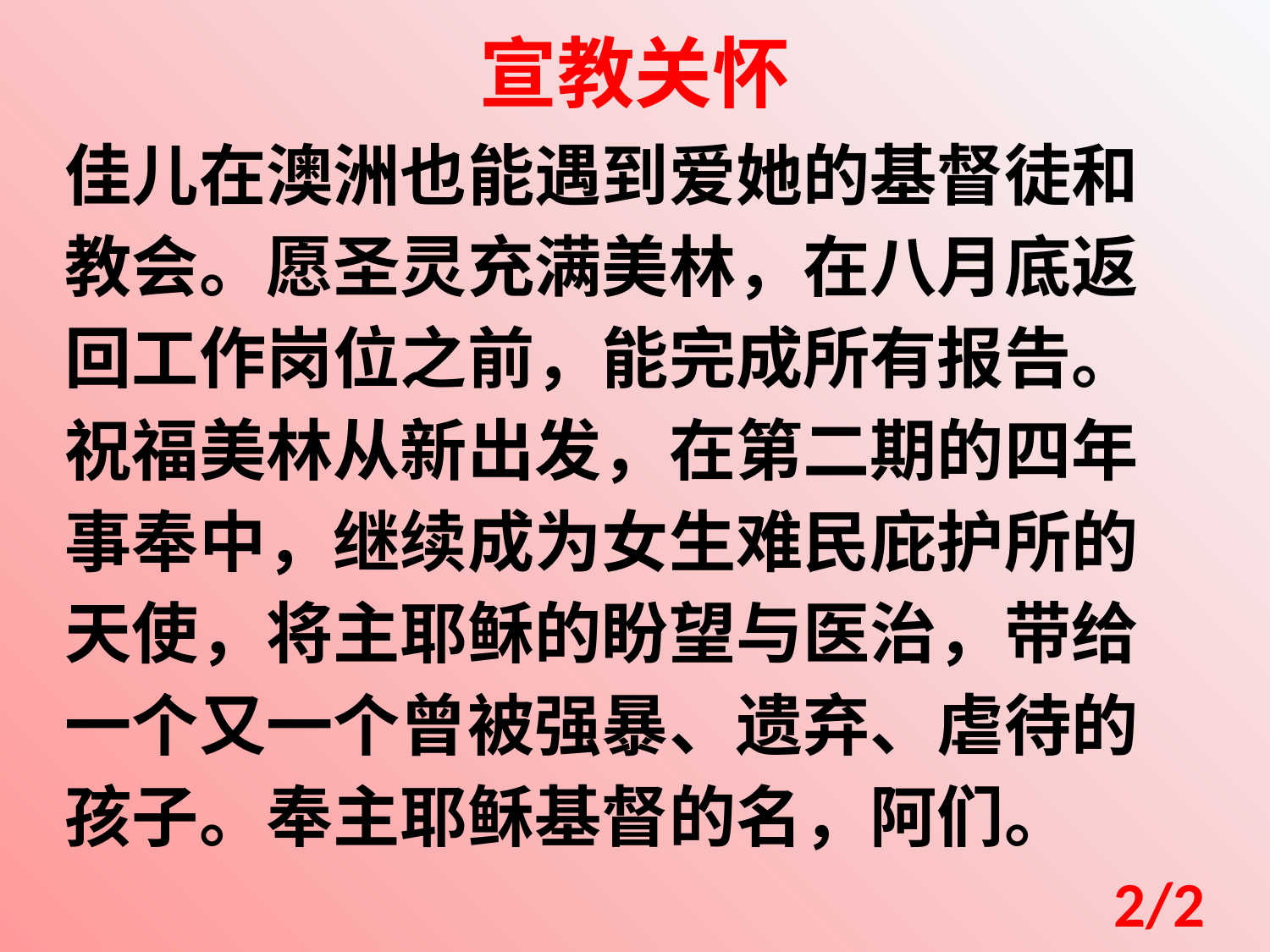

宣教关怀
佳儿在澳洲也能遇到爱她的基督徒和教会。愿圣灵充满美林，在八月底返回工作岗位之前，能完成所有报告。祝福美林从新出发，在第二期的四年事奉中，继续成为女生难民庇护所的天使，将主耶稣的盼望与医治，带给一个又一个曾被强暴、遗弃、虐待的孩子。奉主耶稣基督的名，阿们。
2/2